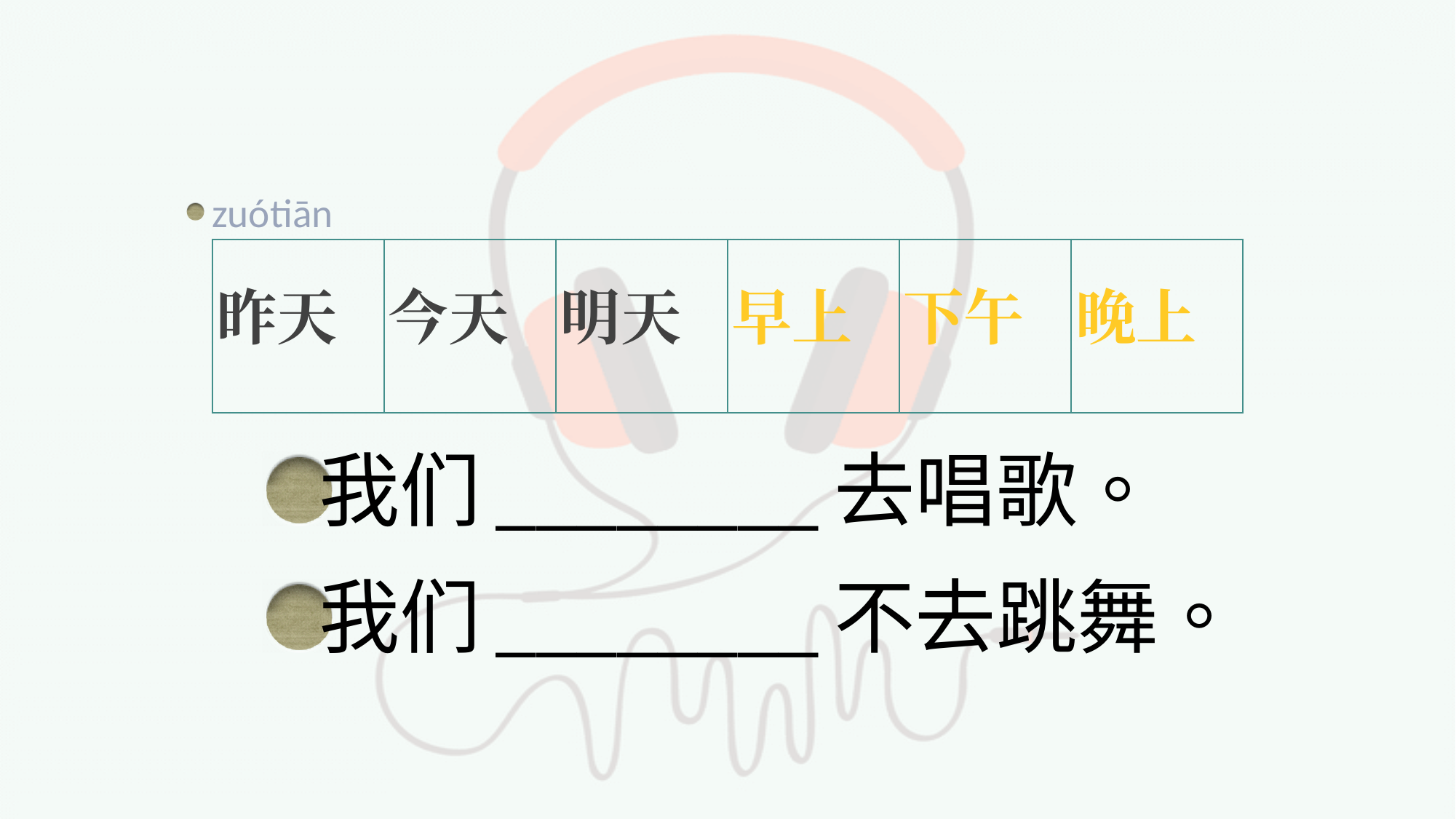

# zuótiān
| 昨天 | 今天 | 明天 | 早上 | 下午 | 晚上 |
| --- | --- | --- | --- | --- | --- |
我们________去唱歌。
我们________不去跳舞。